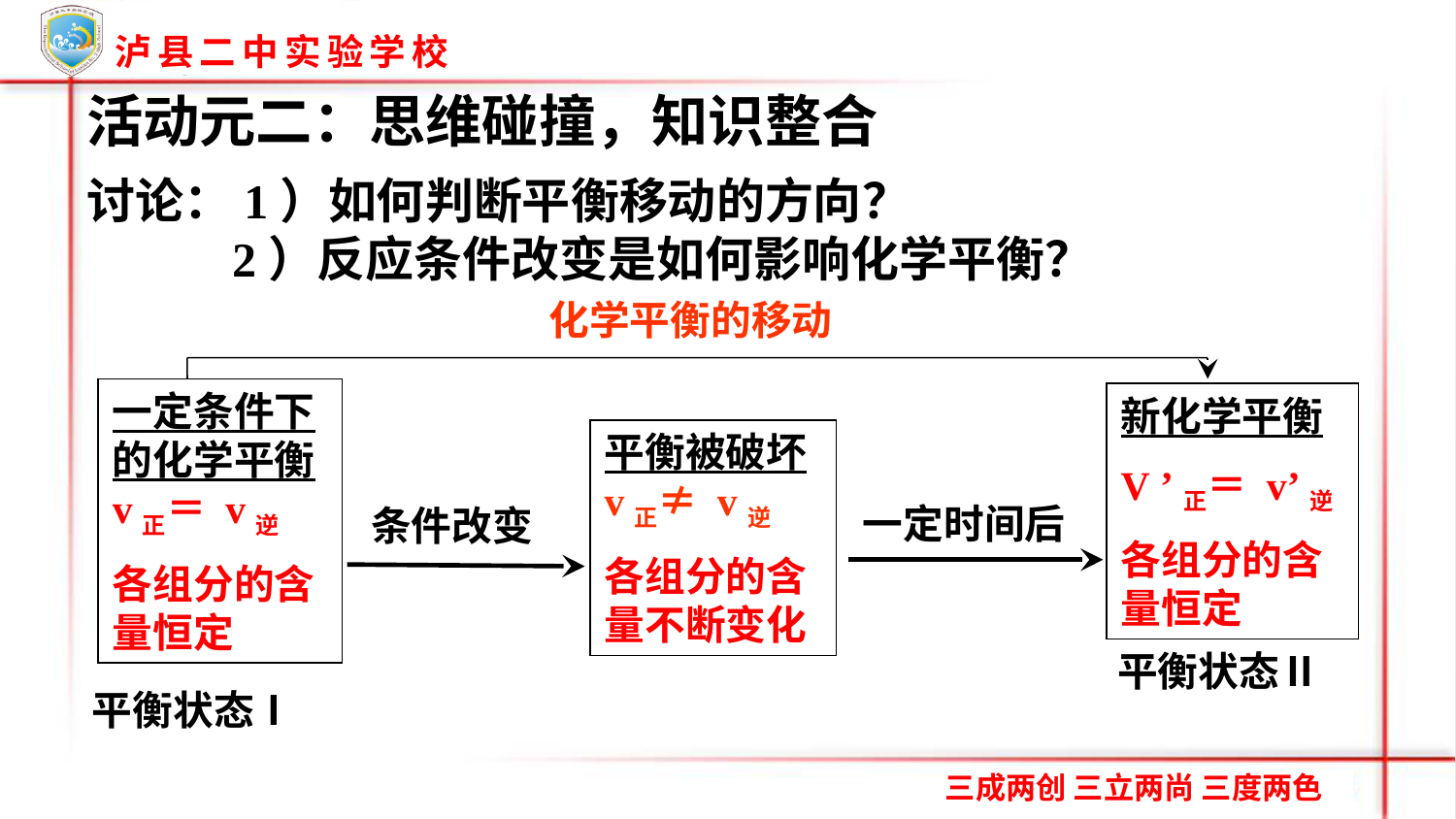

活动元二：思维碰撞，知识整合
讨论：1）如何判断平衡移动的方向？
            2）反应条件改变是如何影响化学平衡？
化学平衡的移动

一定条件下的化学平衡v正＝ v逆
各组分的含量恒定
新化学平衡
V ’正＝ v’逆
各组分的含量恒定
平衡被破坏  v正≠ v逆
各组分的含量不断变化
一定时间后
条件改变

平衡状态Ⅱ
平衡状态Ⅰ